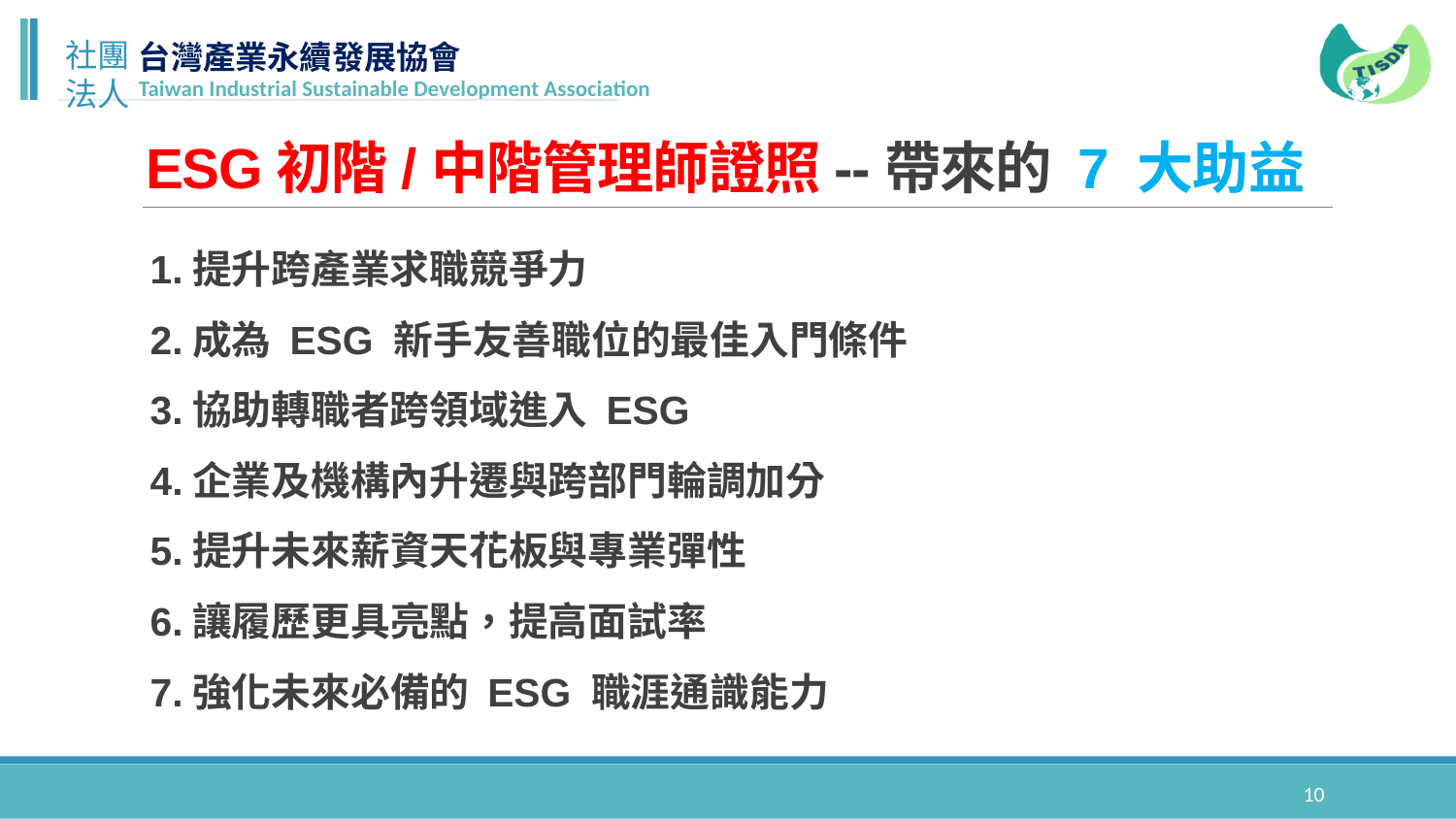

# ESG初階/中階管理師證照--帶來的 7 大助益
1.提升跨產業求職競爭力
2.成為 ESG 新手友善職位的最佳入門條件
3.協助轉職者跨領域進入 ESG
4.企業及機構內升遷與跨部門輪調加分
5.提升未來薪資天花板與專業彈性
6.讓履歷更具亮點，提高面試率
7.強化未來必備的 ESG 職涯通識能力

10